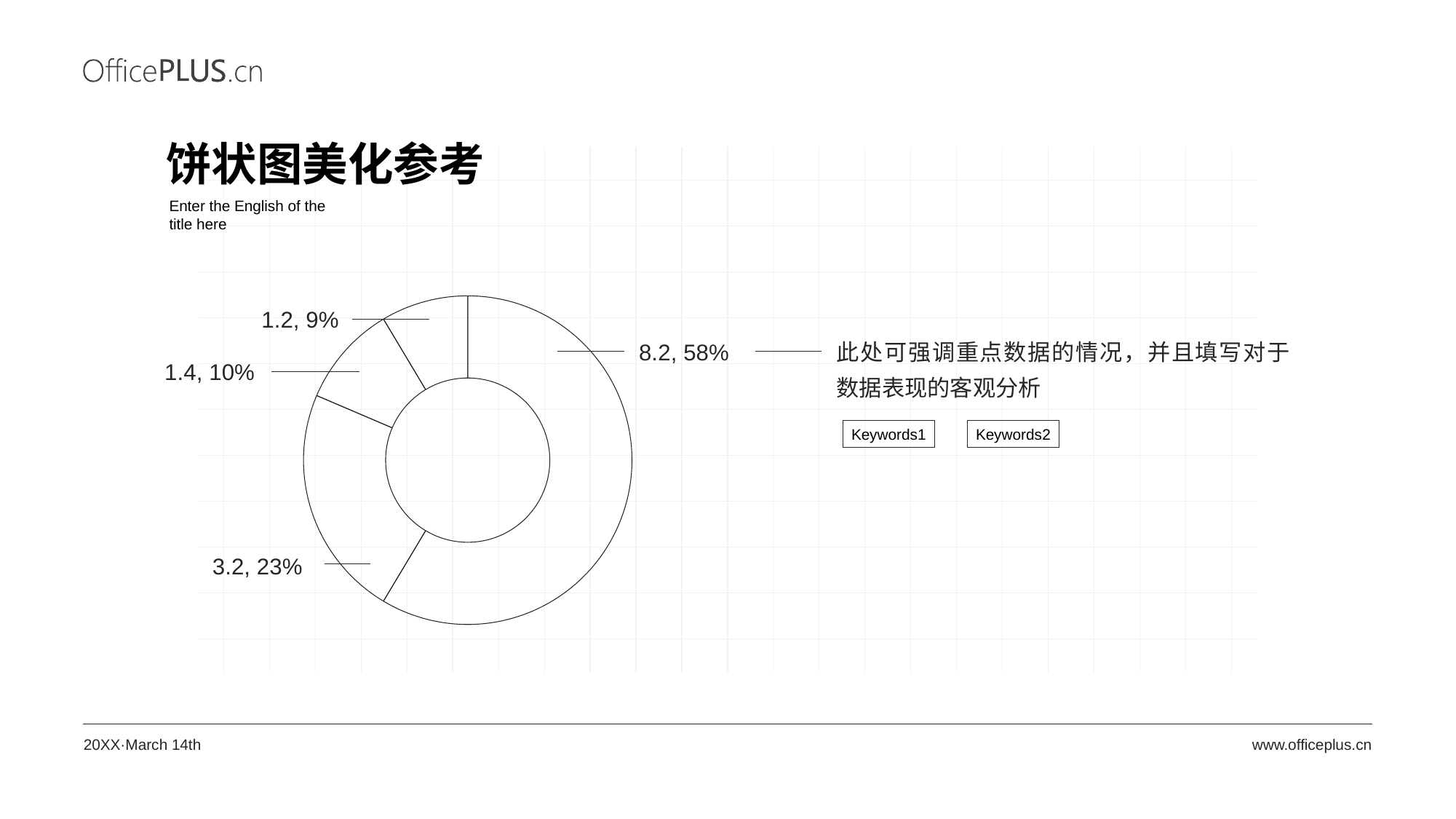

饼状图美化参考
Enter the English of the title here

### Chart

| Category | 销售额 |
|---|---|
| 第一季度 | 8.2 |
| 第二季度 | 3.2 |
| 第三季度 | 1.4 |
| 第四季度 | 1.2 |
1.2, 9%
此处可强调重点数据的情况，并且填写对于数据表现的客观分析
8.2, 58%
1.4, 10%
Keywords1
Keywords2
3.2, 23%
20XX·March 14th